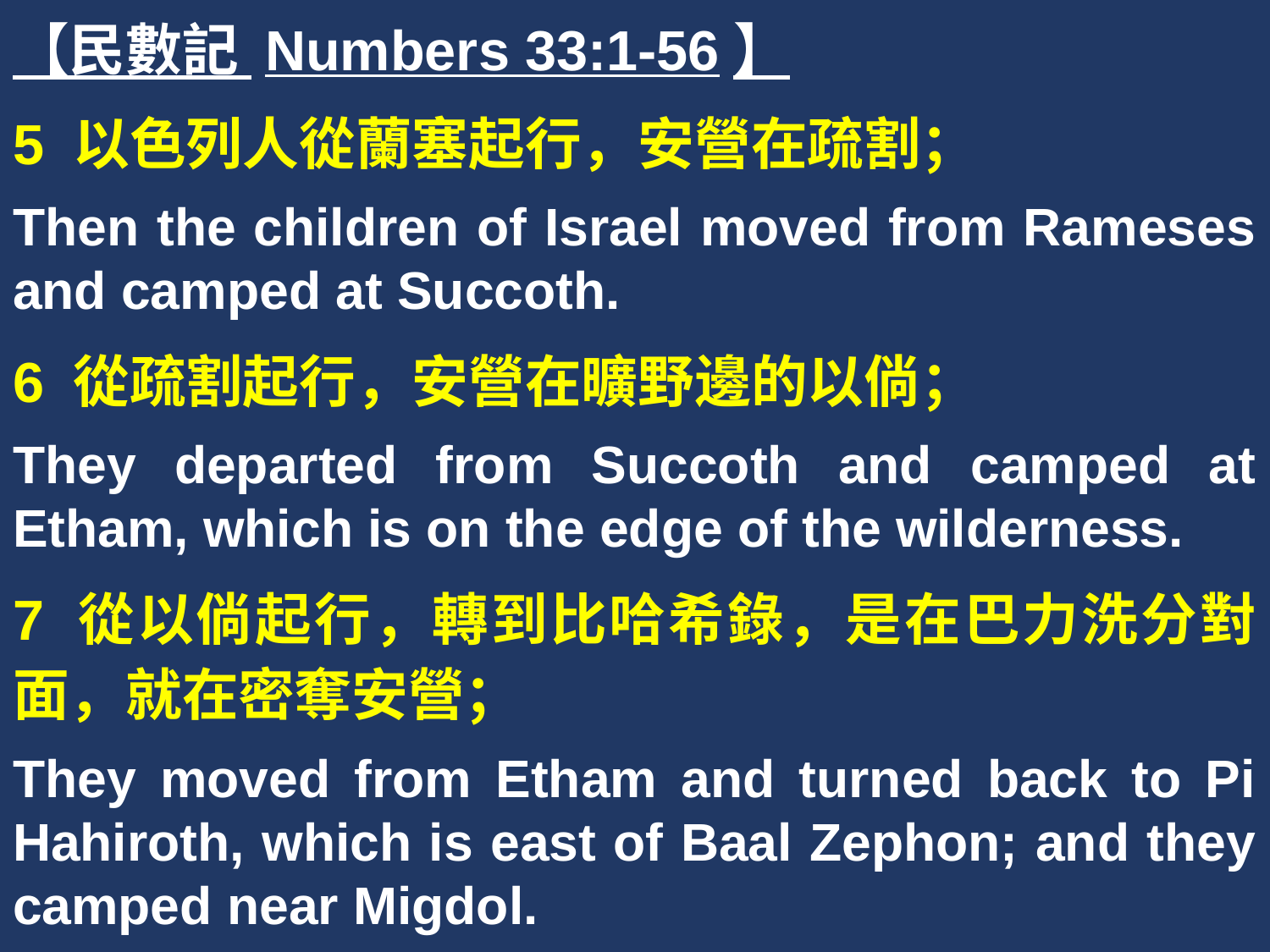

【民數記 Numbers 33:1-56】
5 以色列人從蘭塞起行，安營在疏割；
Then the children of Israel moved from Rameses and camped at Succoth.
6 從疏割起行，安營在曠野邊的以倘；
They departed from Succoth and camped at Etham, which is on the edge of the wilderness.
7 從以倘起行，轉到比哈希錄，是在巴力洗分對面，就在密奪安營；
They moved from Etham and turned back to Pi Hahiroth, which is east of Baal Zephon; and they camped near Migdol.